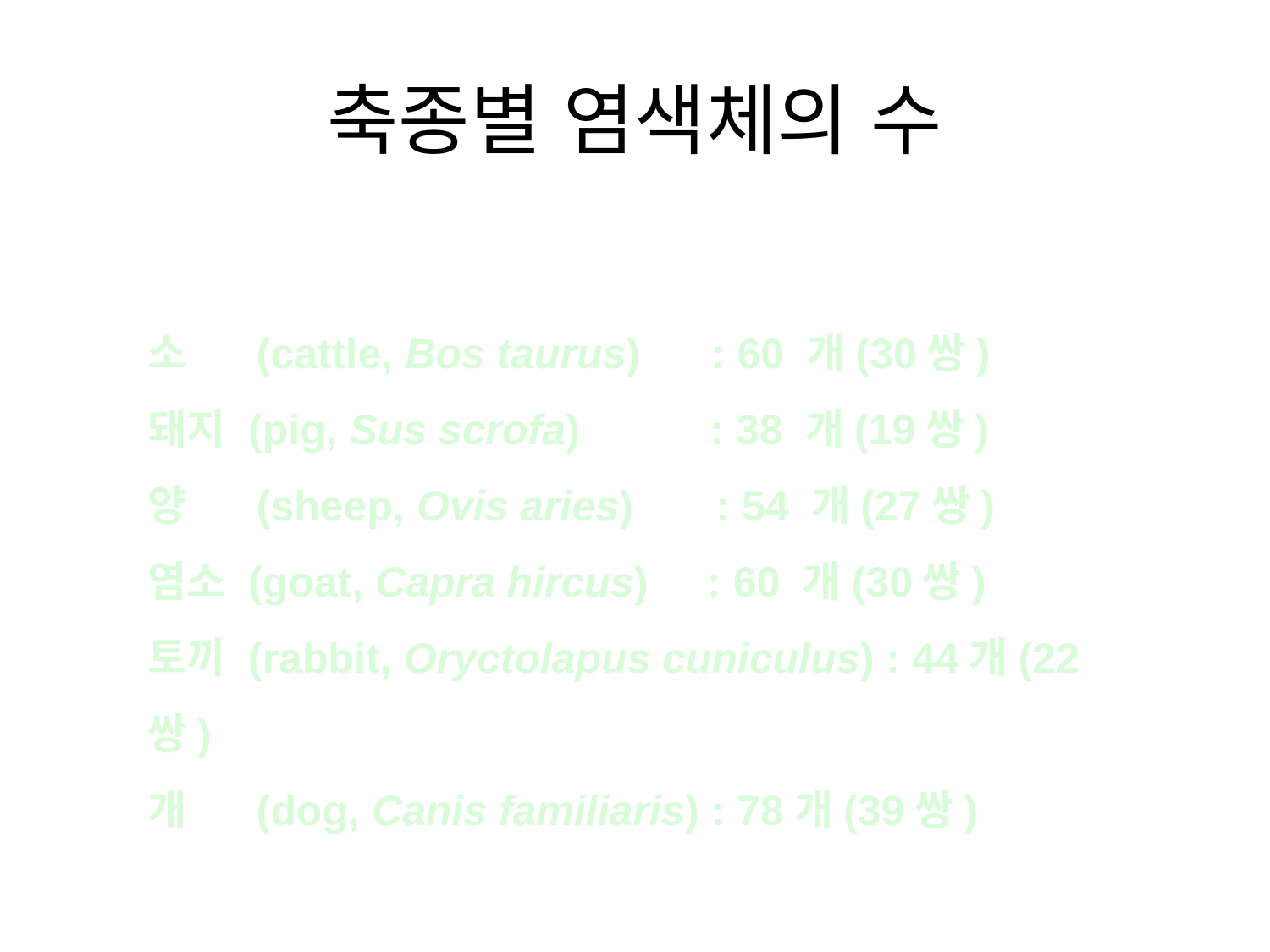

# 축종별 염색체의 수
소     (cattle, Bos taurus)      : 60 개(30쌍)
돼지 (pig, Sus scrofa)           : 38 개(19쌍)
양     (sheep, Ovis aries)       : 54 개(27쌍)
염소 (goat, Capra hircus)     : 60 개(30쌍)
토끼 (rabbit, Oryctolapus cuniculus) : 44개(22쌍)
개     (dog, Canis familiaris) : 78개(39쌍)